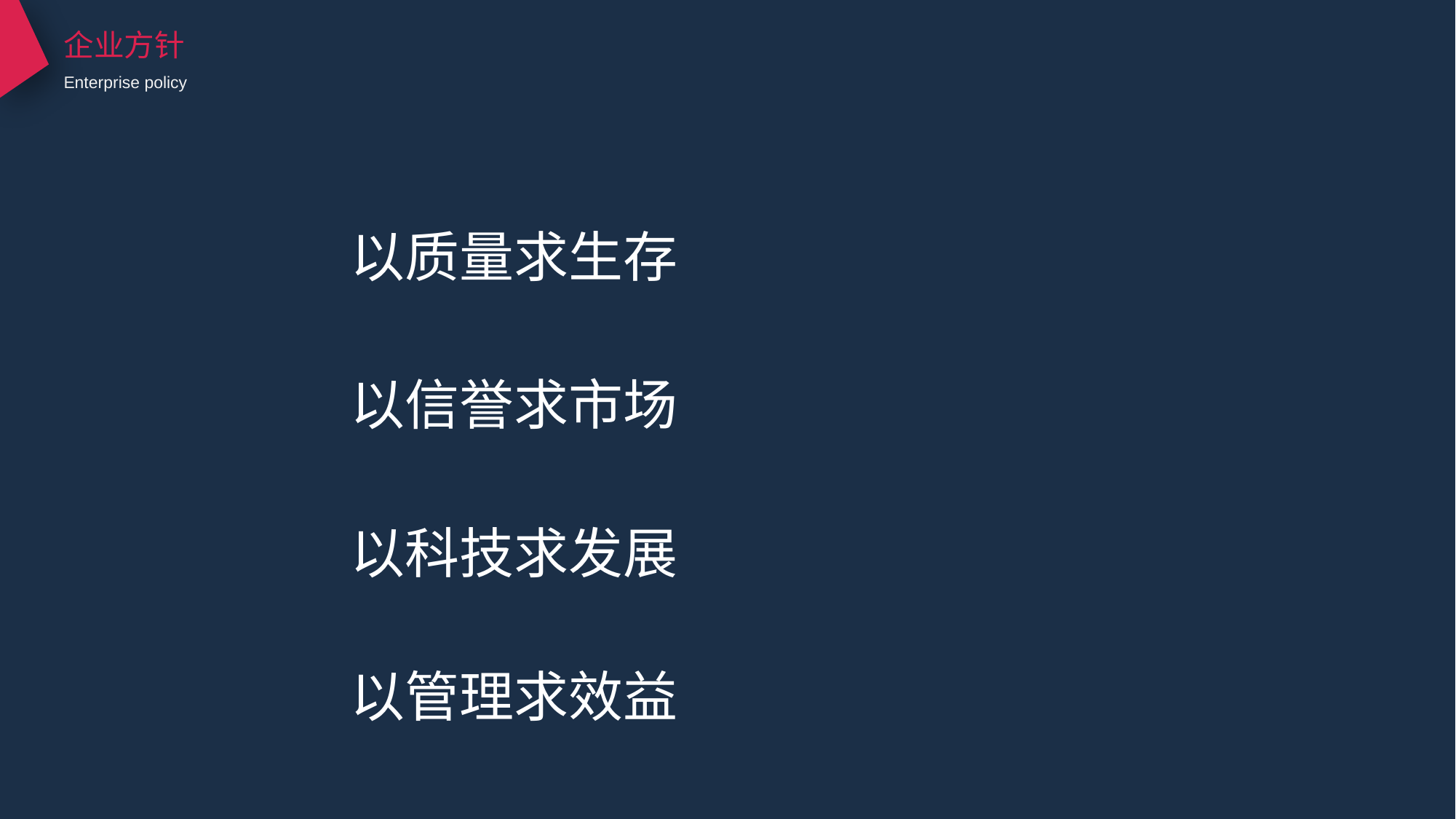

以质量求生存

企业方针
Enterprise policy
以信誉求市场

以科技求发展

以管理求效益